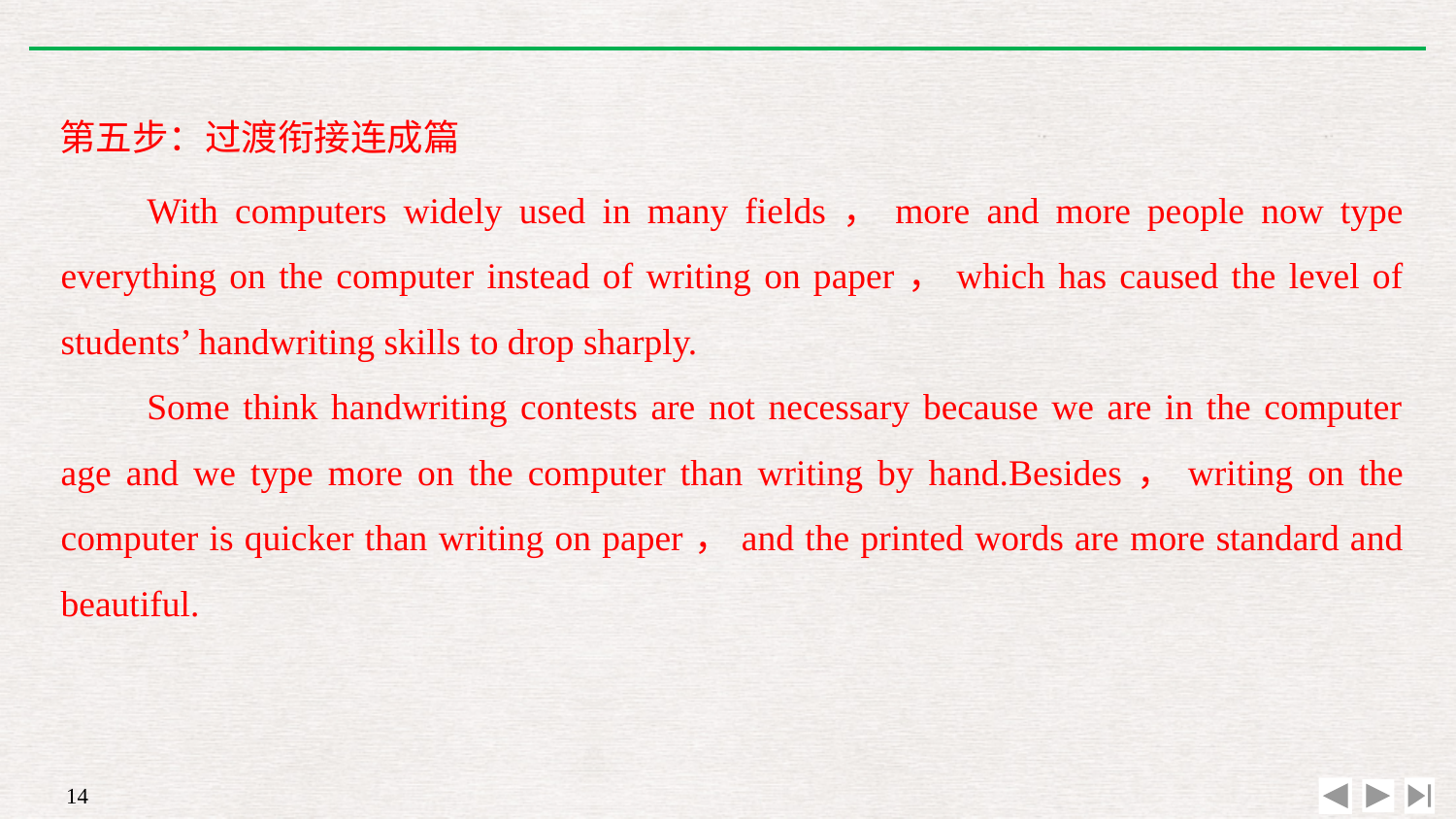

第五步：过渡衔接连成篇
With computers widely used in many fields，more and more people now type everything on the computer instead of writing on paper，which has caused the level of students’ handwriting skills to drop sharply.
Some think handwriting contests are not necessary because we are in the computer age and we type more on the computer than writing by hand.Besides，writing on the computer is quicker than writing on paper，and the printed words are more standard and beautiful.